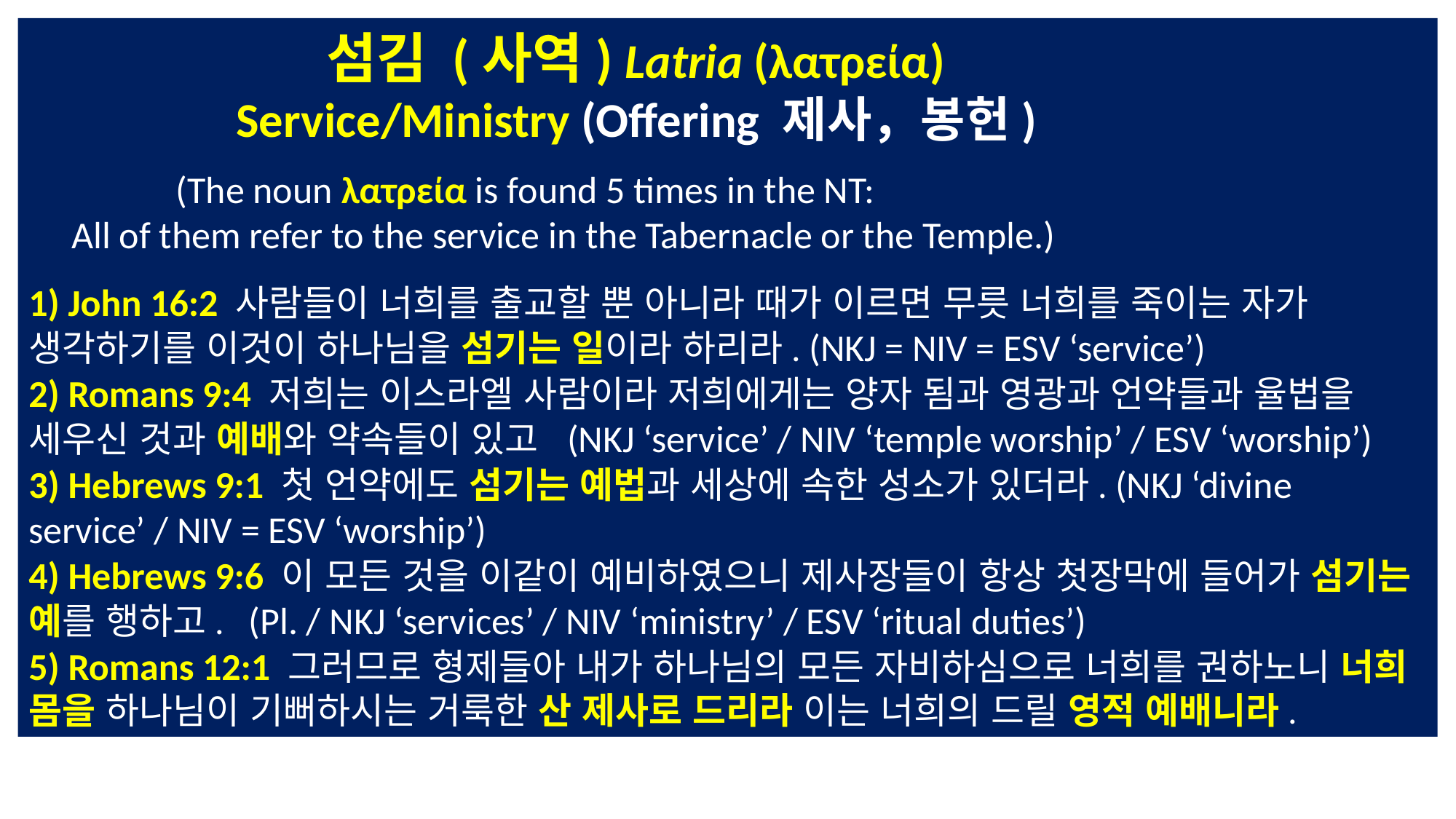

섬김 (사역) Latria (λατρεία)
                   Service/Ministry (Offering 제사，봉헌)

                  (The noun λατρεία is found 5 times in the NT:
     All of them refer to the service in the Tabernacle or the Temple.)

1) John 16:2 사람들이 너희를 출교할 뿐 아니라 때가 이르면 무릇 너희를 죽이는 자가 생각하기를 이것이 하나님을 섬기는 일이라 하리라. (NKJ = NIV = ESV ‘service’)
2) Romans 9:4 저희는 이스라엘 사람이라 저희에게는 양자 됨과 영광과 언약들과 율법을 세우신 것과 예배와 약속들이 있고  (NKJ ‘service’ / NIV ‘temple worship’ / ESV ‘worship’)
3) Hebrews 9:1 첫 언약에도 섬기는 예법과 세상에 속한 성소가 있더라. (NKJ ‘divine service’ / NIV = ESV ‘worship’)
4) Hebrews 9:6 이 모든 것을 이같이 예비하였으니 제사장들이 항상 첫장막에 들어가 섬기는 예를 행하고.   (Pl. / NKJ ‘services’ / NIV ‘ministry’ / ESV ‘ritual duties’)
5) Romans 12:1 그러므로 형제들아 내가 하나님의 모든 자비하심으로 너희를 권하노니 너희 몸을 하나님이 기뻐하시는 거룩한 산 제사로 드리라 이는 너희의 드릴 영적 예배니라.